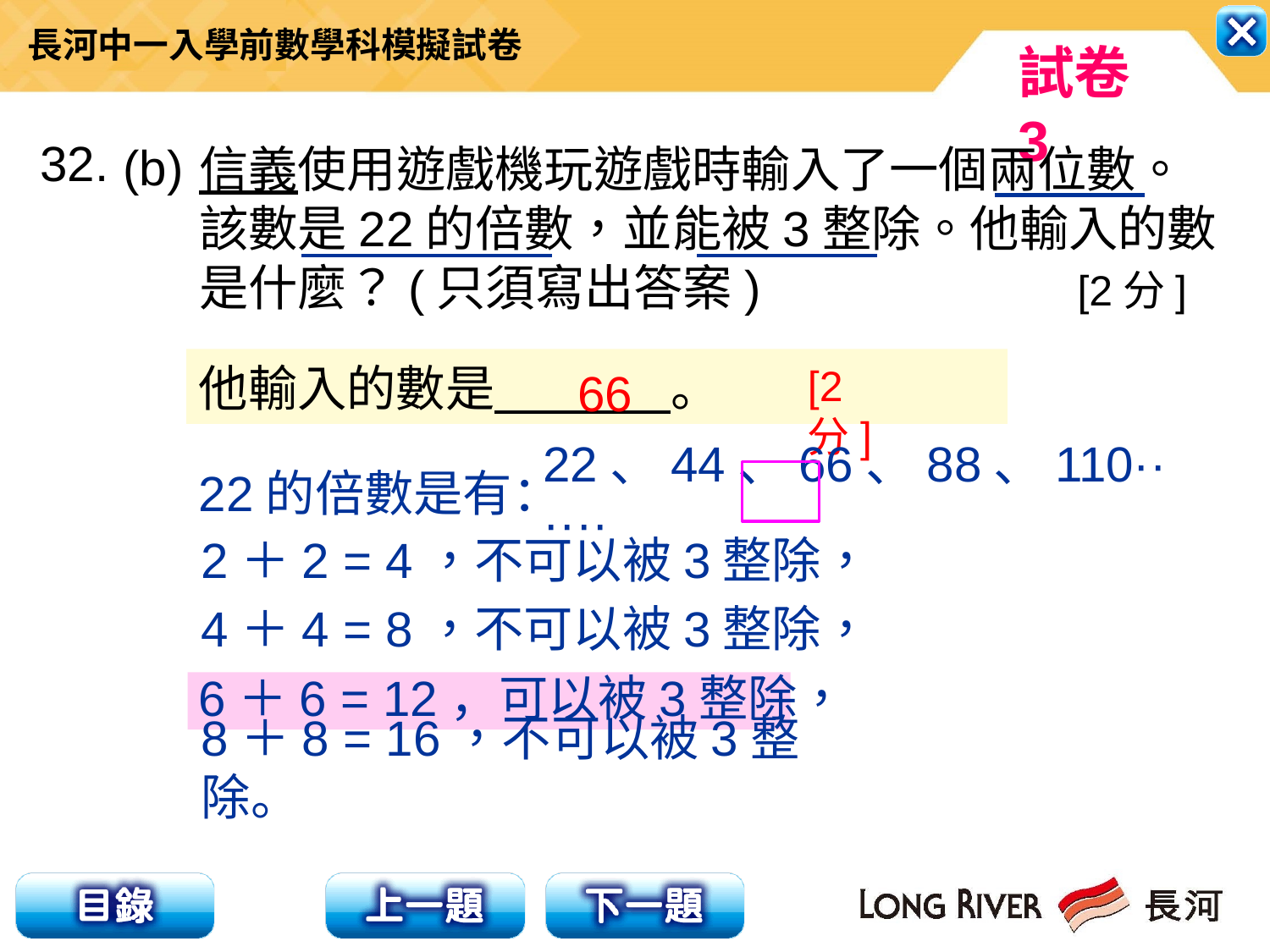

32.
(b)
信義使用遊戲機玩遊戲時輸入了一個兩位數。
該數是22的倍數，並能被3整除。他輸入的數
是什麼？(只須寫出答案)                       [2分]
他輸入的數是                。
[2分]
66
22的倍數是有：
22、44、66、88、110······

2＋2 = 4，不可以被3整除，
4＋4 = 8，不可以被3整除，
6＋6 = 12，可以被3整除，

8＋8 = 16，不可以被3整除。